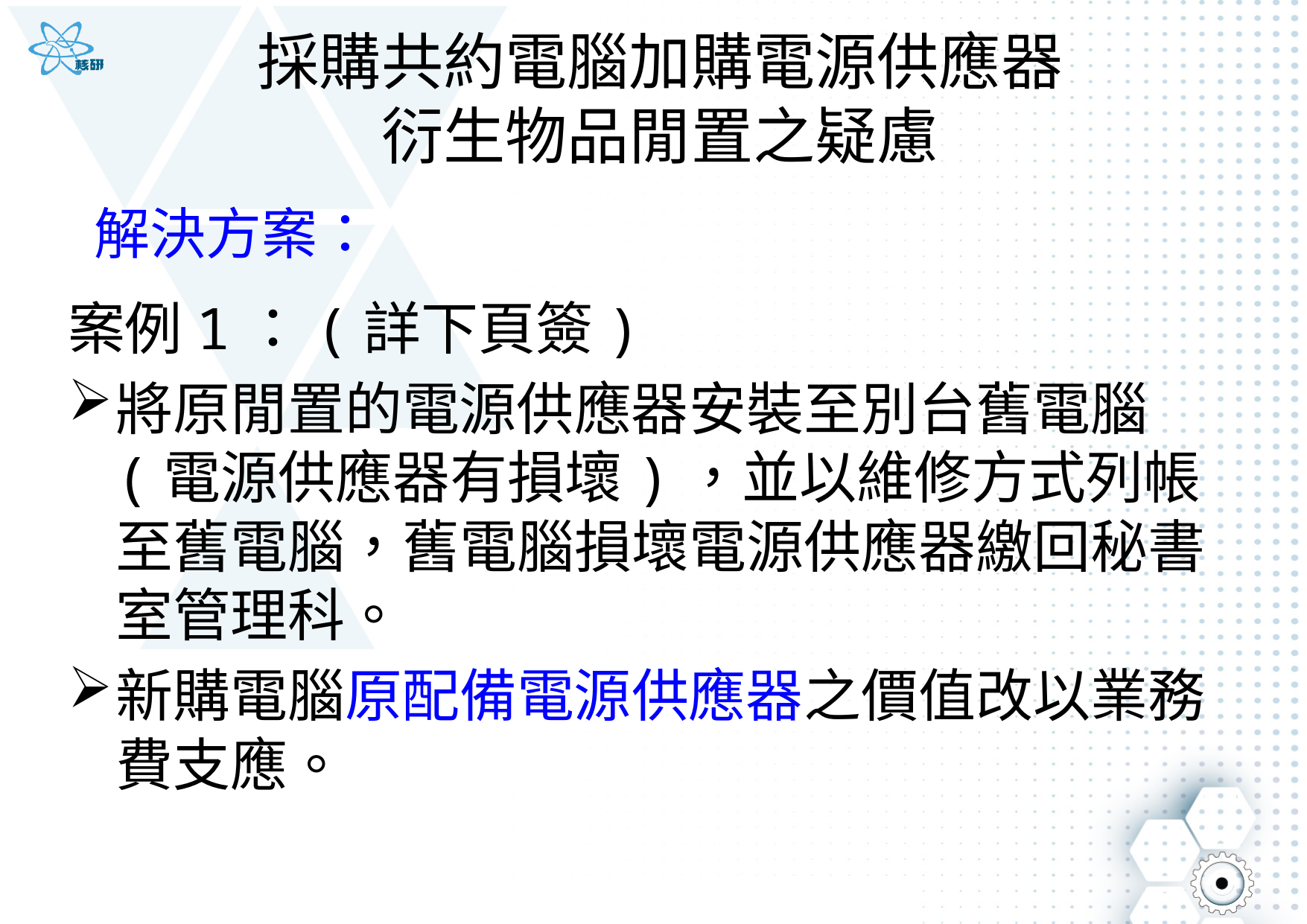

# 採購共約電腦加購電源供應器 衍生物品閒置之疑慮
解決方案：
案例1：(詳下頁簽)
將原閒置的電源供應器安裝至別台舊電腦(電源供應器有損壞)，並以維修方式列帳至舊電腦，舊電腦損壞電源供應器繳回秘書室管理科。
新購電腦原配備電源供應器之價值改以業務費支應。